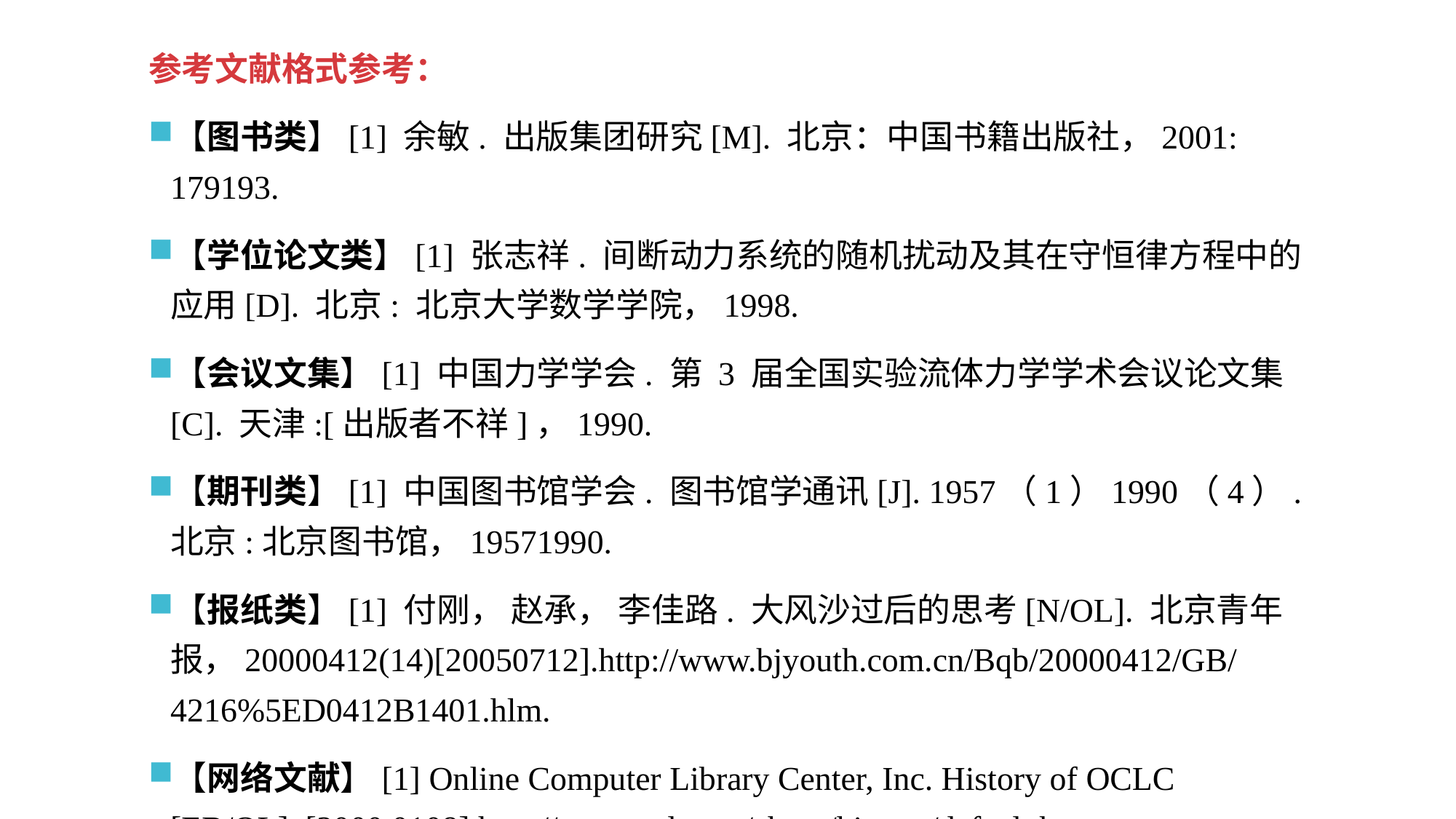

参考文献格式参考：
【图书类】[1] 余敏. 出版集团研究[M]. 北京：中国书籍出版社，2001: 179193.
【学位论文类】[1] 张志祥. 间断动力系统的随机扰动及其在守恒律方程中的应用[D]. 北京: 北京大学数学学院，1998.
【会议文集】[1] 中国力学学会. 第 3 届全国实验流体力学学术会议论文集[C]. 天津:[出版者不祥]，1990.
【期刊类】[1] 中国图书馆学会. 图书馆学通讯[J]. 1957（1）1990（4）. 北京:北京图书馆，19571990.
【报纸类】[1] 付刚， 赵承， 李佳路. 大风沙过后的思考[N/OL]. 北京青年报，20000412(14)[20050712].http://www.bjyouth.com.cn/Bqb/20000412/GB/4216%5ED0412B1401.hlm.
【网络文献】[1] Online Computer Library Center, Inc. History of OCLC [EB/OL]. [2000 0108].http://www.oclc.org/about/history/default.htm.